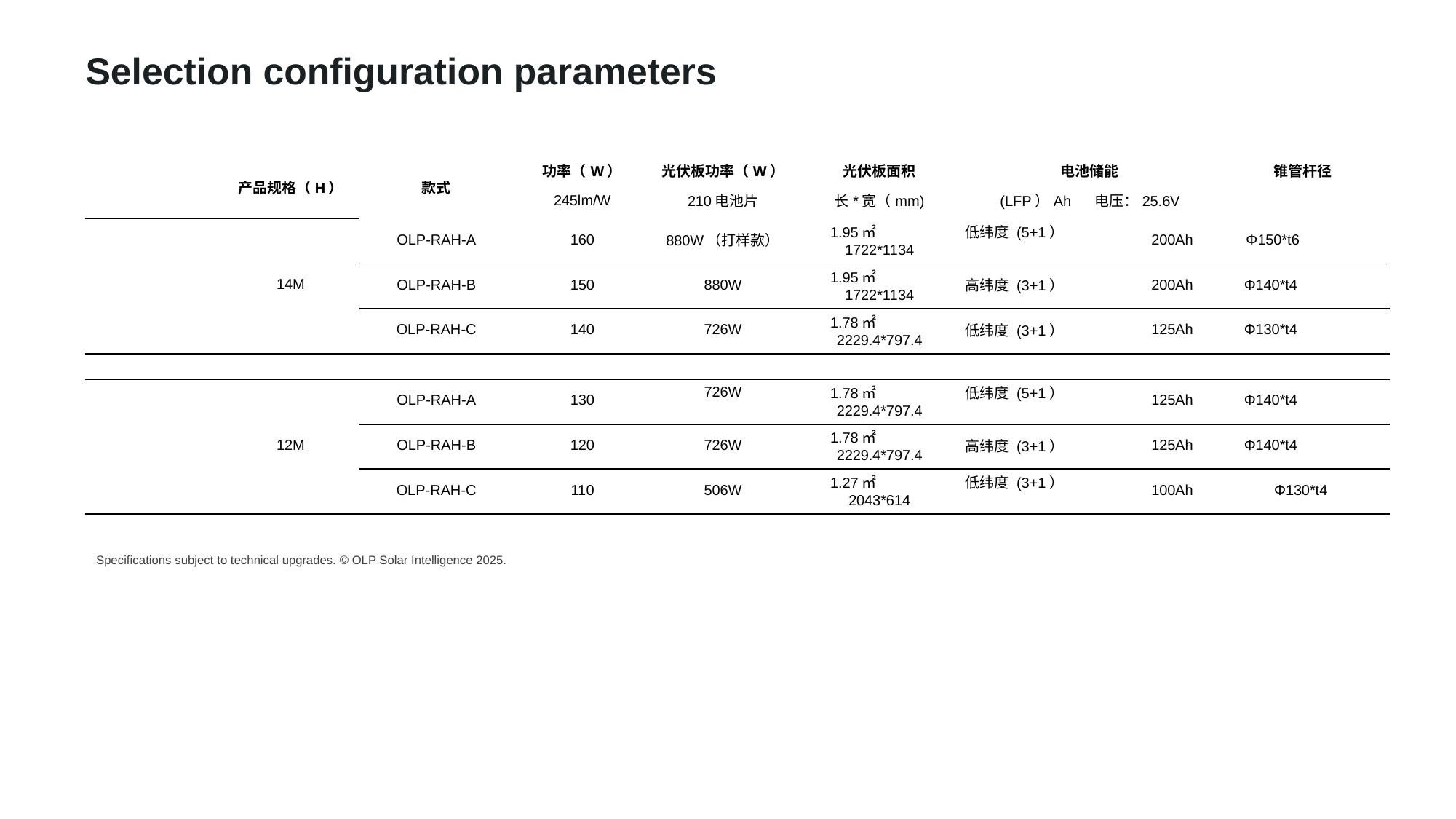

Selection configuration parameters
|  | 产品规格（H） | 款式 | 功率（W） | 光伏板功率（W） | 光伏板面积 | 电池储能 |  | 锥管杆径 |
| --- | --- | --- | --- | --- | --- | --- | --- | --- |
|  |  |  | 245lm/W | 210电池片 | 长\*宽（mm) | (LFP）Ah 电压：25.6V |  |  |
|  | 14M | OLP-RAH-A | 160 | 880W（打样款） | 1.95㎡ 1722\*1134 | 低纬度 (5+1） | 200Ah | Φ150\*t6 |
|  |  | OLP-RAH-B | 150 | 880W | 1.95㎡ 1722\*1134 | 高纬度 (3+1） | 200Ah | Φ140\*t4 |
|  |  | OLP-RAH-C | 140 | 726W | 1.78㎡ 2229.4\*797.4 | 低纬度 (3+1） | 125Ah | Φ130\*t4 |
|  |  |  |  |  |  |  |  |  |
|  | 12M | OLP-RAH-A | 130 | 726W | 1.78㎡ 2229.4\*797.4 | 低纬度 (5+1） | 125Ah | Φ140\*t4 |
|  |  | OLP-RAH-B | 120 | 726W | 1.78㎡ 2229.4\*797.4 | 高纬度 (3+1） | 125Ah | Φ140\*t4 |
|  |  | OLP-RAH-C | 110 | 506W | 1.27㎡ 2043\*614 | 低纬度 (3+1） | 100Ah | Φ130\*t4 |
Specifications subject to technical upgrades. © OLP Solar Intelligence 2025.